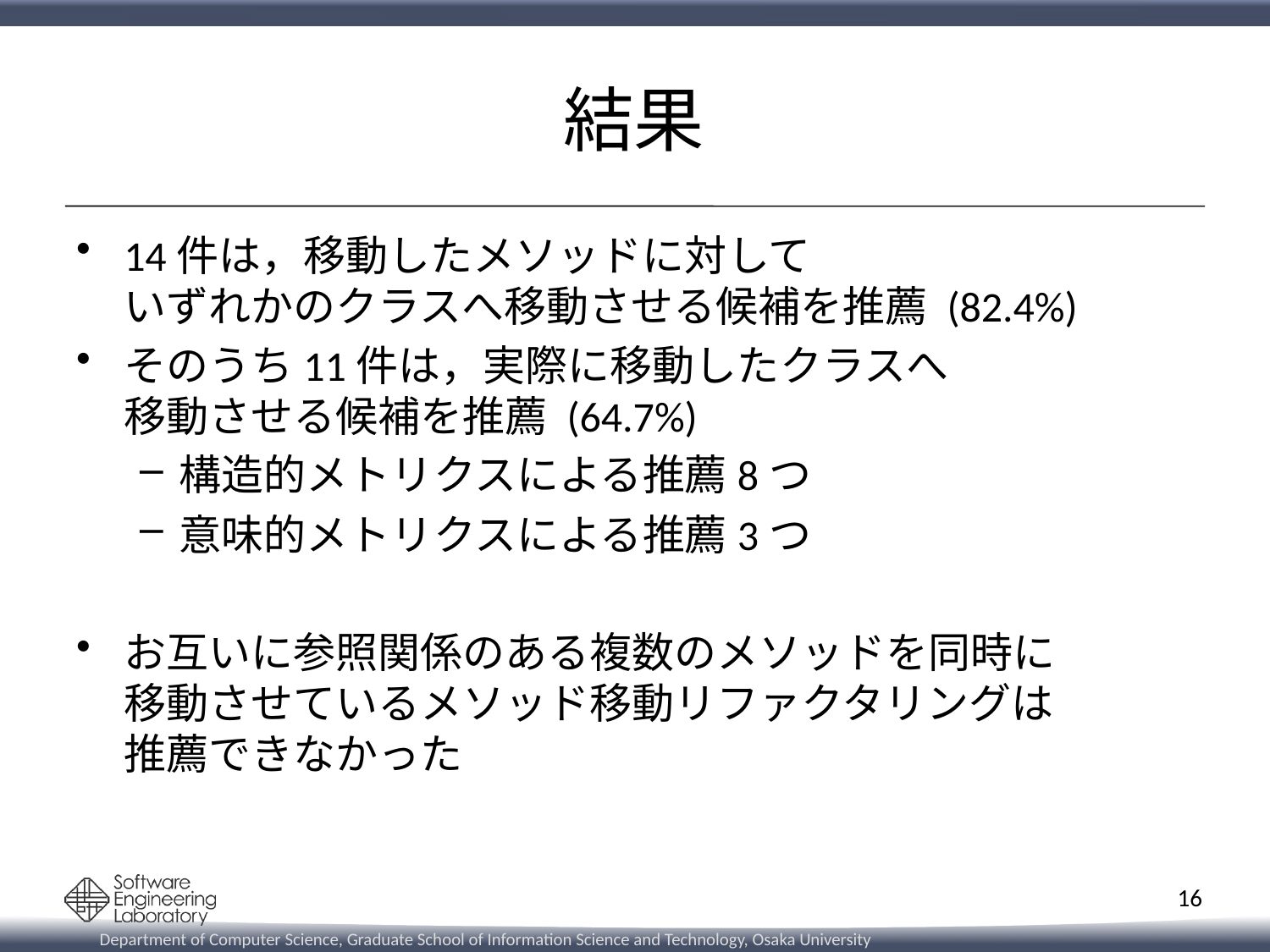

# 結果
14件は，移動したメソッドに対して
いずれかのクラスへ移動させる候補を推薦 (82.4%)
そのうち11件は，実際に移動したクラスへ
移動させる候補を推薦 (64.7%)
構造的メトリクスによる推薦8つ
意味的メトリクスによる推薦3つ

お互いに参照関係のある複数のメソッドを同時に
移動させているメソッド移動リファクタリングは
推薦できなかった
16